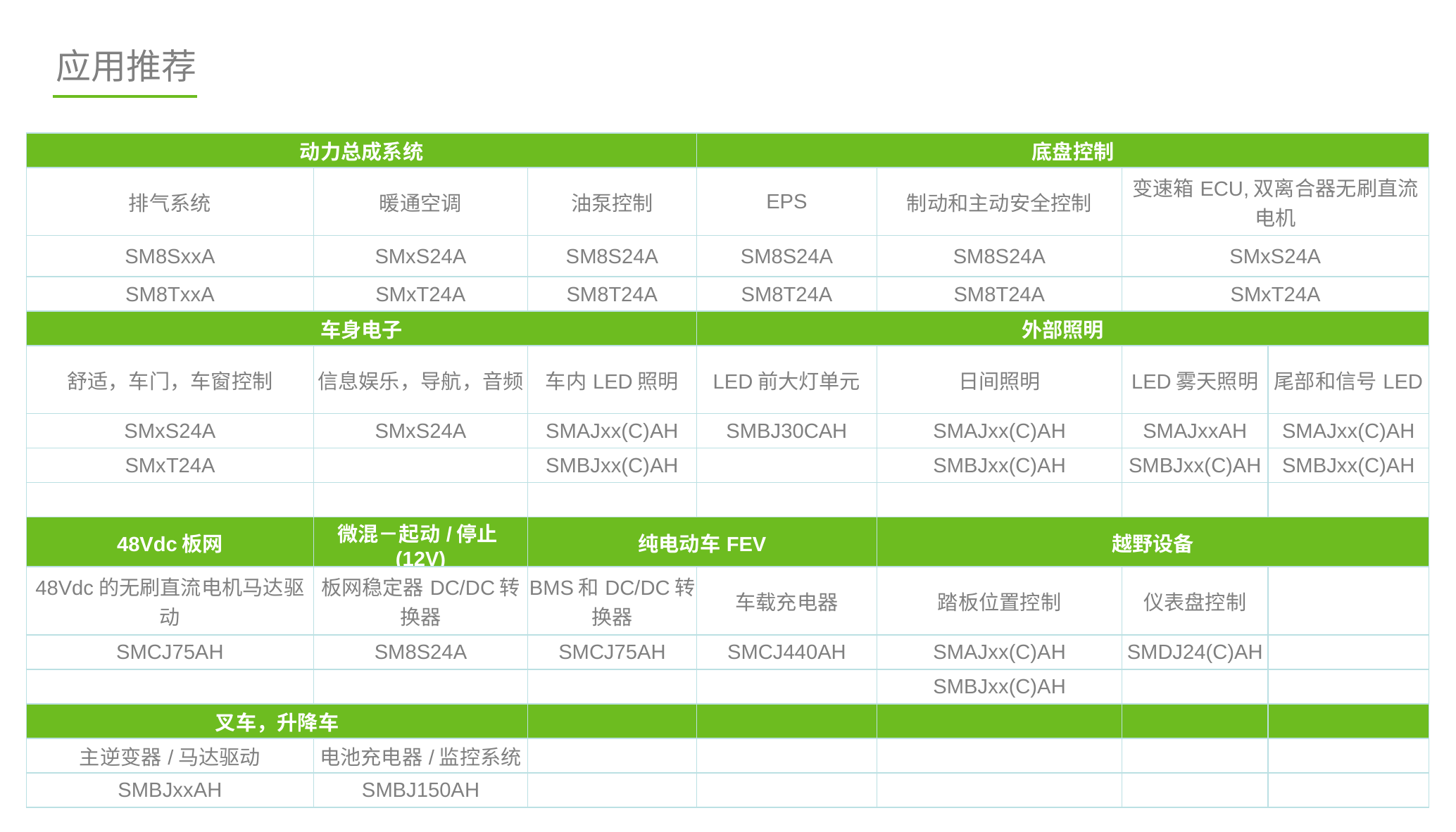

应用推荐
| 动力总成系统 |  |  | 底盘控制 |  |  |  |
| --- | --- | --- | --- | --- | --- | --- |
| 排气系统 | 暖通空调 | 油泵控制 | EPS | 制动和主动安全控制 | 变速箱ECU,双离合器无刷直流电机 |  |
| SM8SxxA | SMxS24A | SM8S24A | SM8S24A | SM8S24A | SMxS24A |  |
| SM8TxxA | SMxT24A | SM8T24A | SM8T24A | SM8T24A | SMxT24A |  |
| 车身电子 |  |  | 外部照明 |  |  |  |
| 舒适，车门，车窗控制 | 信息娱乐，导航，音频 | 车内LED照明 | LED前大灯单元 | 日间照明 | LED雾天照明 | 尾部和信号LED |
| SMxS24A | SMxS24A | SMAJxx(C)AH | SMBJ30CAH | SMAJxx(C)AH | SMAJxxAH | SMAJxx(C)AH |
| SMxT24A |  | SMBJxx(C)AH |  | SMBJxx(C)AH | SMBJxx(C)AH | SMBJxx(C)AH |
|  |  |  |  |  |  |  |
| 48Vdc板网 | 微混－起动/停止(12V) | 纯电动车FEV |  | 越野设备 |  |  |
| 48Vdc的无刷直流电机马达驱动 | 板网稳定器DC/DC转换器 | BMS和DC/DC转换器 | 车载充电器 | 踏板位置控制 | 仪表盘控制 |  |
| SMCJ75AH | SM8S24A | SMCJ75AH | SMCJ440AH | SMAJxx(C)AH | SMDJ24(C)AH |  |
|  |  |  |  | SMBJxx(C)AH |  |  |
| 叉车，升降车 |  |  |  |  |  |  |
| 主逆变器/马达驱动 | 电池充电器/监控系统 |  |  |  |  |  |
| SMBJxxAH | SMBJ150AH |  |  |  |  |  |